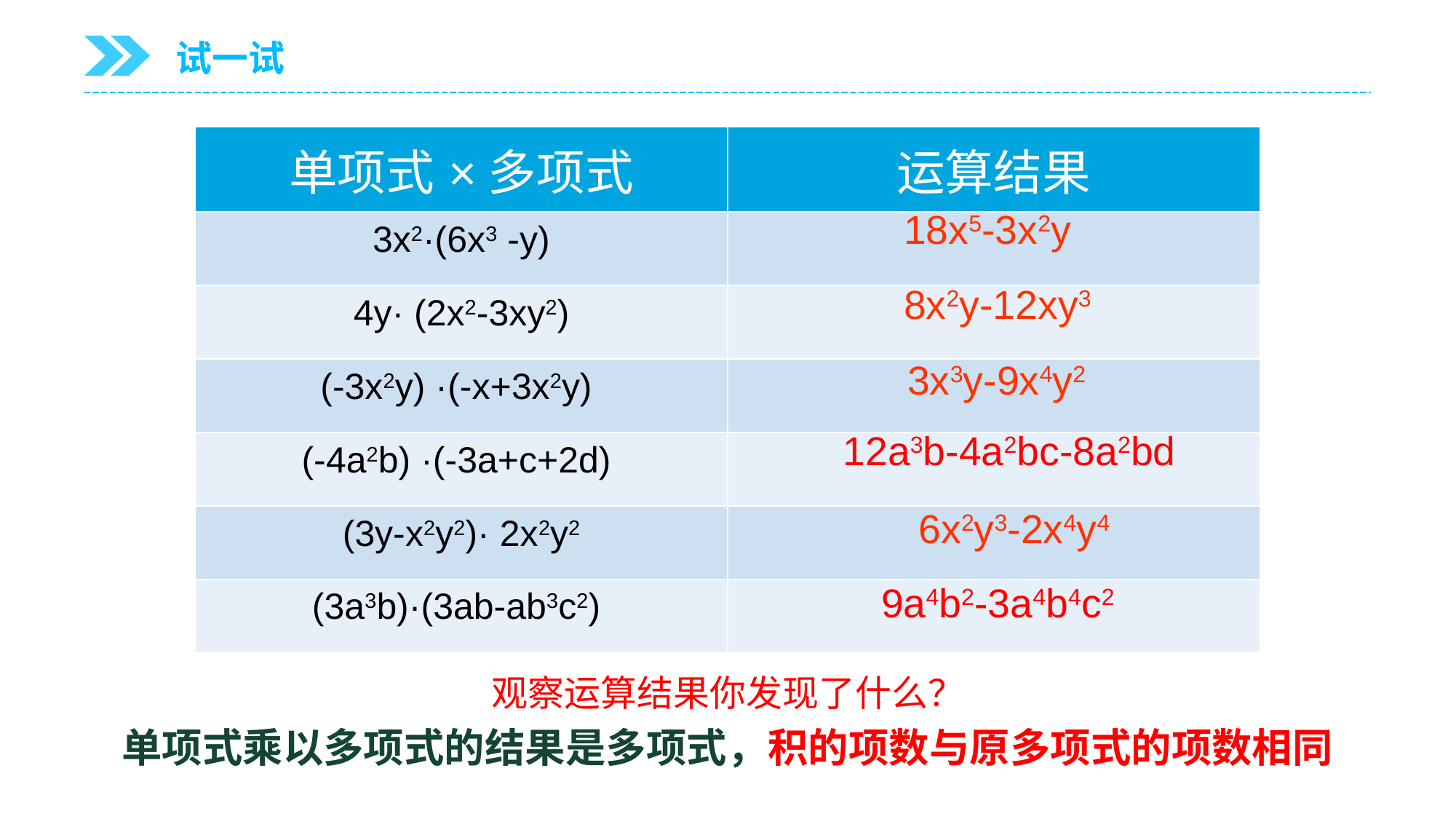

试一试
| 单项式×多项式 | 运算结果 |
| --- | --- |
| 3x2·(6x3 -y) |  |
| 4y· (2x2-3xy2) |  |
| (-3x2y) ·(-x+3x2y) |  |
| (-4a2b) ·(-3a+c+2d) |  |
| (3y-x2y2)· 2x2y2 |  |
| (3a3b)·(3ab-ab3c2) |  |
18x5-3x2y
8x2y-12xy3
3x3y-9x4y2
12a3b-4a2bc-8a2bd
6x2y3-2x4y4
9a4b2-3a4b4c2
观察运算结果你发现了什么？
单项式乘以多项式的结果是多项式，积的项数与原多项式的项数相同